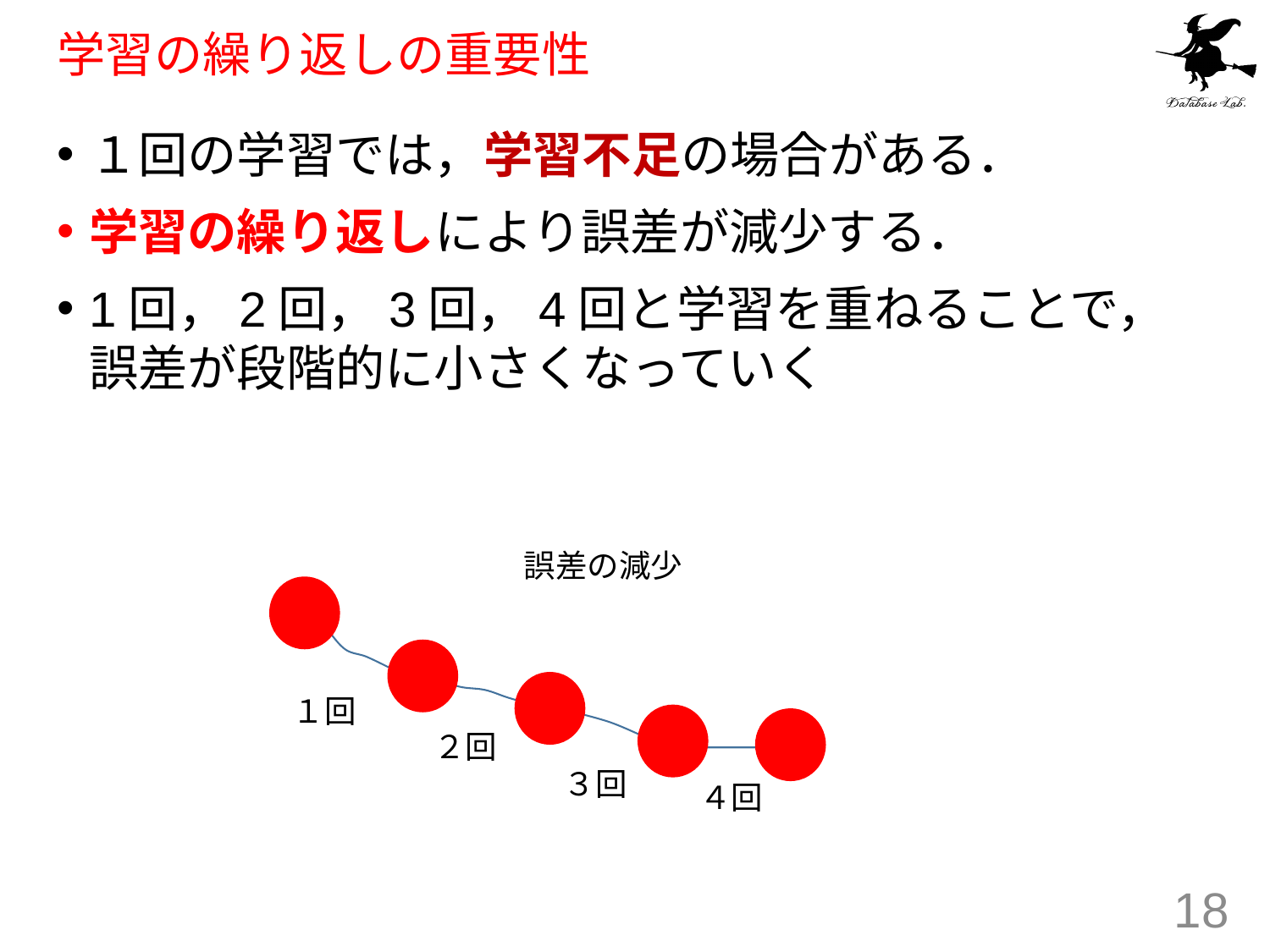

# 学習の繰り返しの重要性
１回の学習では，学習不足の場合がある．
学習の繰り返しにより誤差が減少する．
1回，2回，3回，4回と学習を重ねることで，誤差が段階的に小さくなっていく
誤差の減少

１回

２回
３回
４回
18